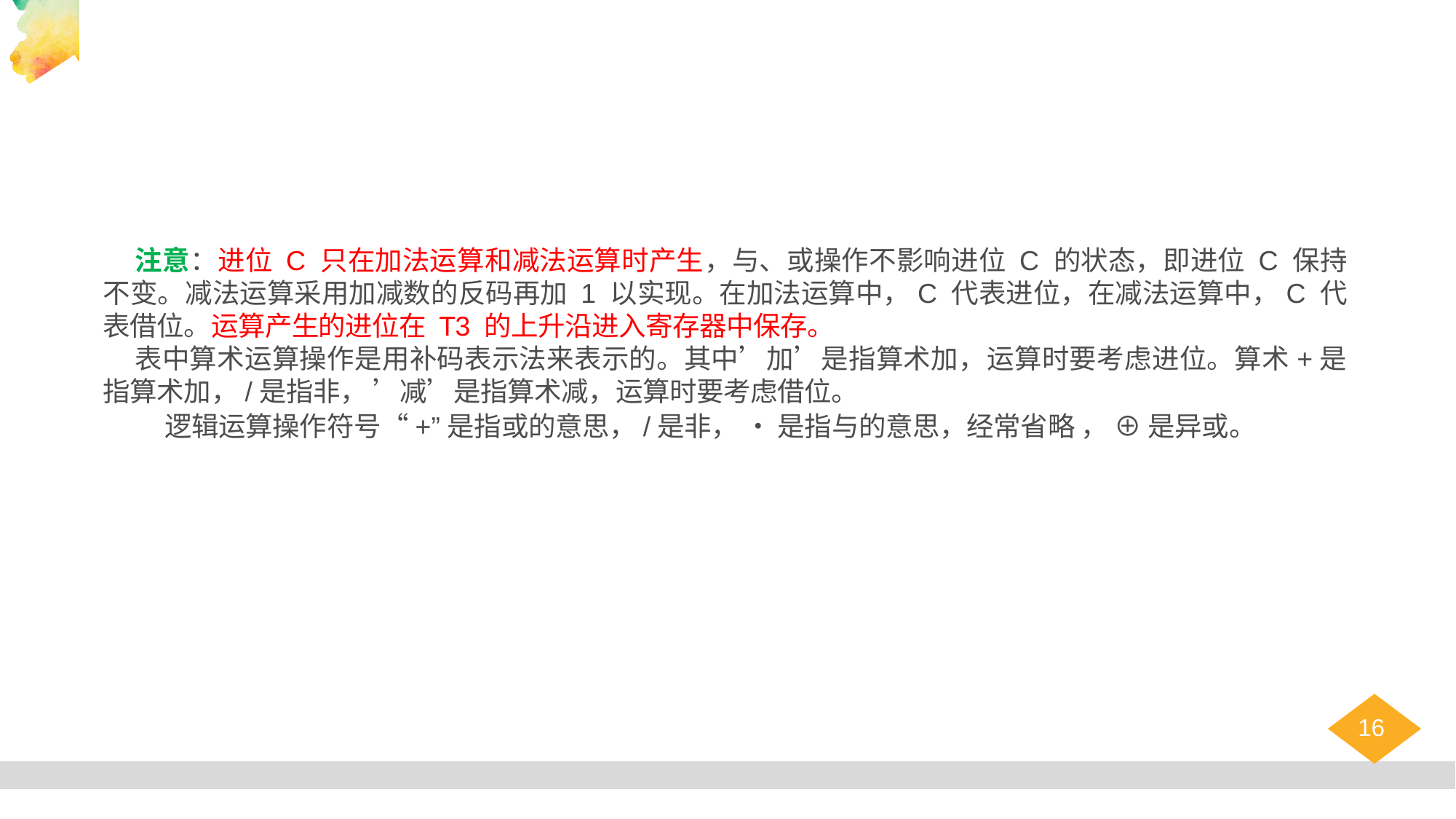

注意：进位 C 只在加法运算和减法运算时产生，与、或操作不影响进位 C 的状态，即进位 C 保持不变。减法运算采用加减数的反码再加 1 以实现。在加法运算中，C 代表进位，在减法运算中，C 代表借位。运算产生的进位在 T3 的上升沿进入寄存器中保存。
表中算术运算操作是用补码表示法来表示的。其中’加’是指算术加，运算时要考虑进位。算术+是指算术加，/是指非， ’减’是指算术减，运算时要考虑借位。
    逻辑运算操作符号“+”是指或的意思，/是非， • 是指与的意思，经常省略 ， ⊕ 是异或。